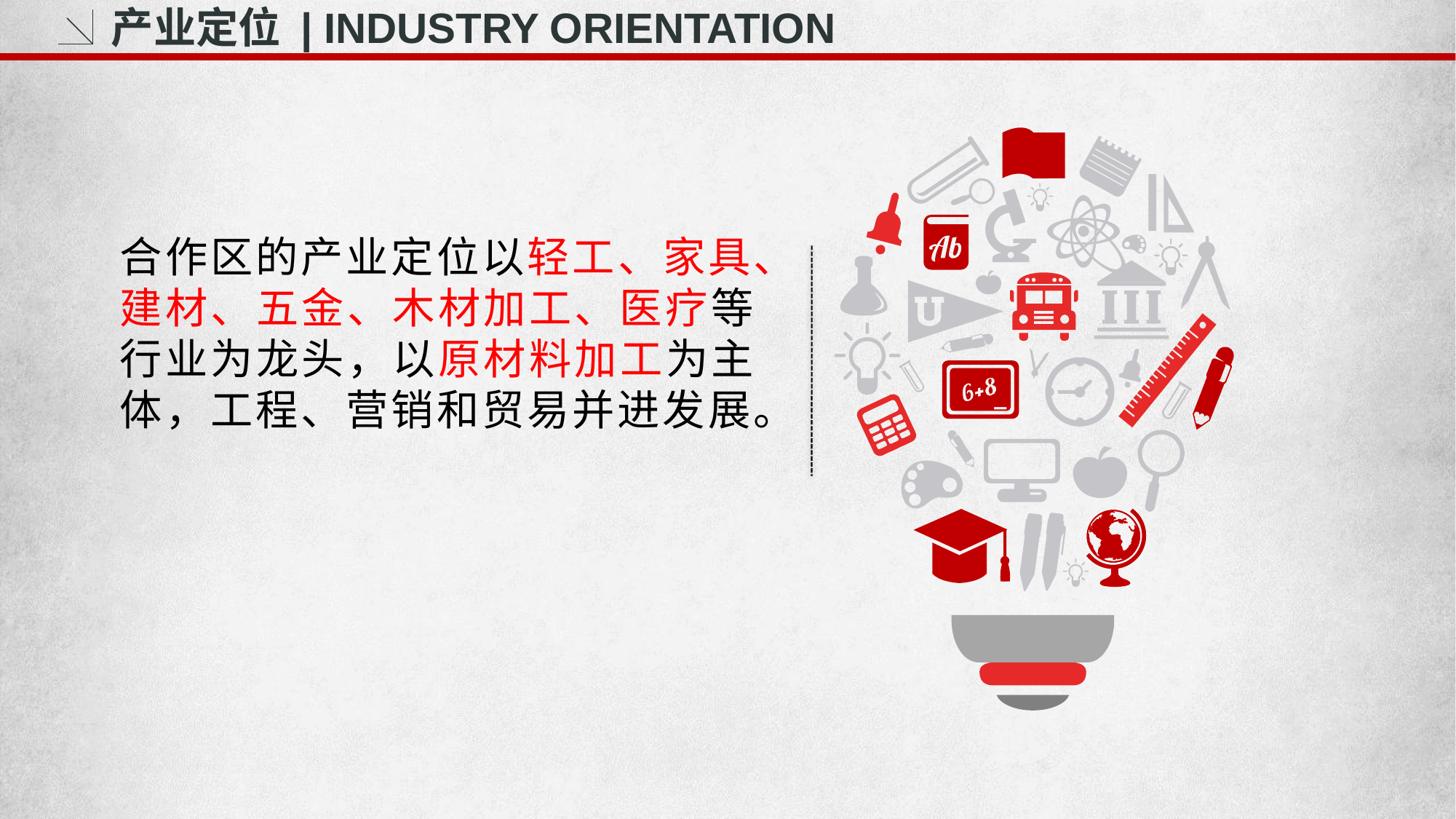

产业定位 | INDUSTRY ORIENTATION

合作区的产业定位以轻工、家具、建材、五金、木材加工、医疗等行业为龙头，以原材料加工为主体，工程、营销和贸易并进发展。